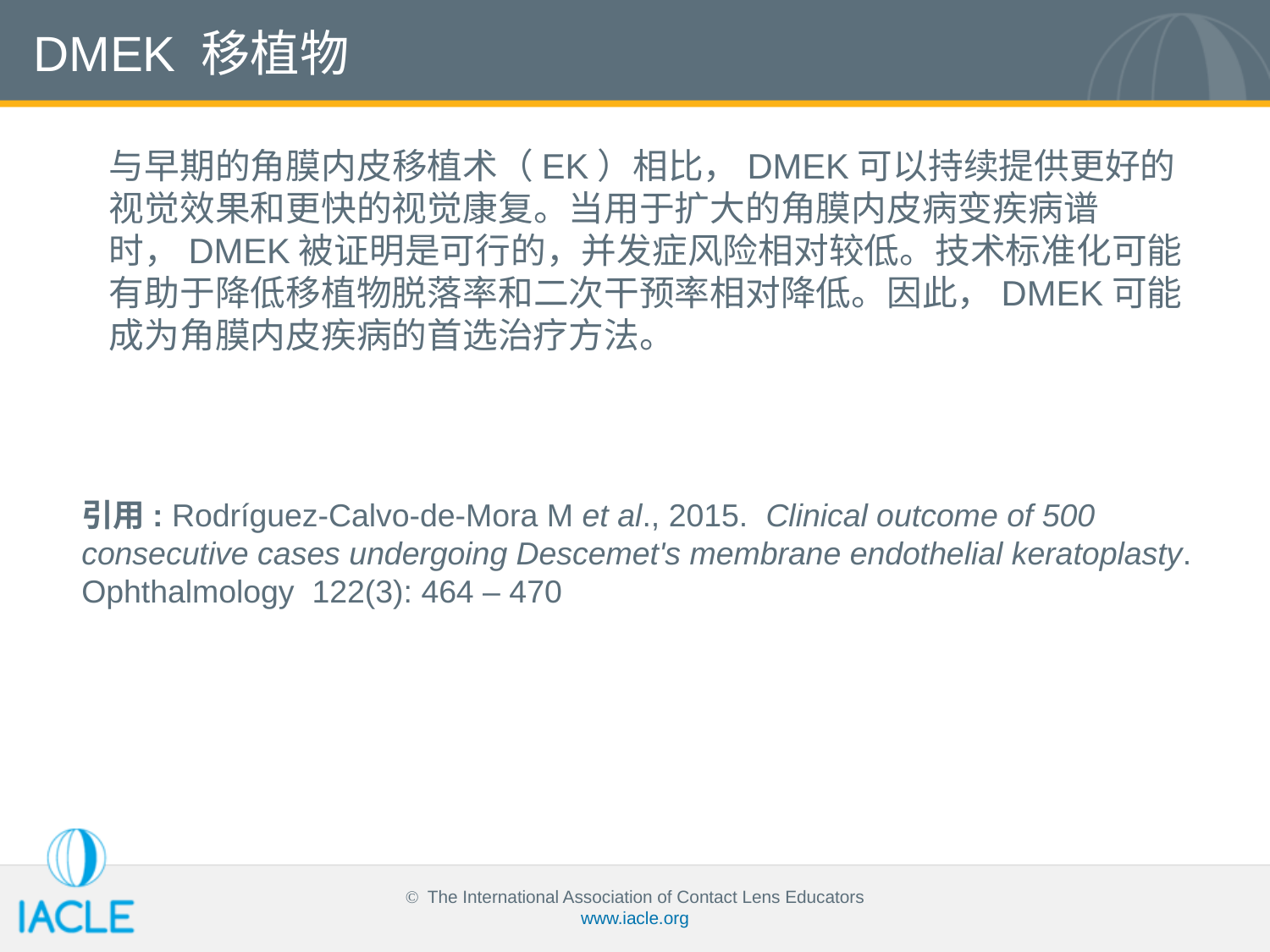

DMEK 移植物
与早期的角膜内皮移植术（EK）相比，DMEK可以持续提供更好的视觉效果和更快的视觉康复。当用于扩大的角膜内皮病变疾病谱时，DMEK被证明是可行的，并发症风险相对较低。技术标准化可能有助于降低移植物脱落率和二次干预率相对降低。因此，DMEK可能成为角膜内皮疾病的首选治疗方法。

	引用: Rodríguez-Calvo-de-Mora M et al., 2015.  Clinical outcome of 500 consecutive cases undergoing Descemet's membrane endothelial keratoplasty. Ophthalmology  122(3): 464 – 470